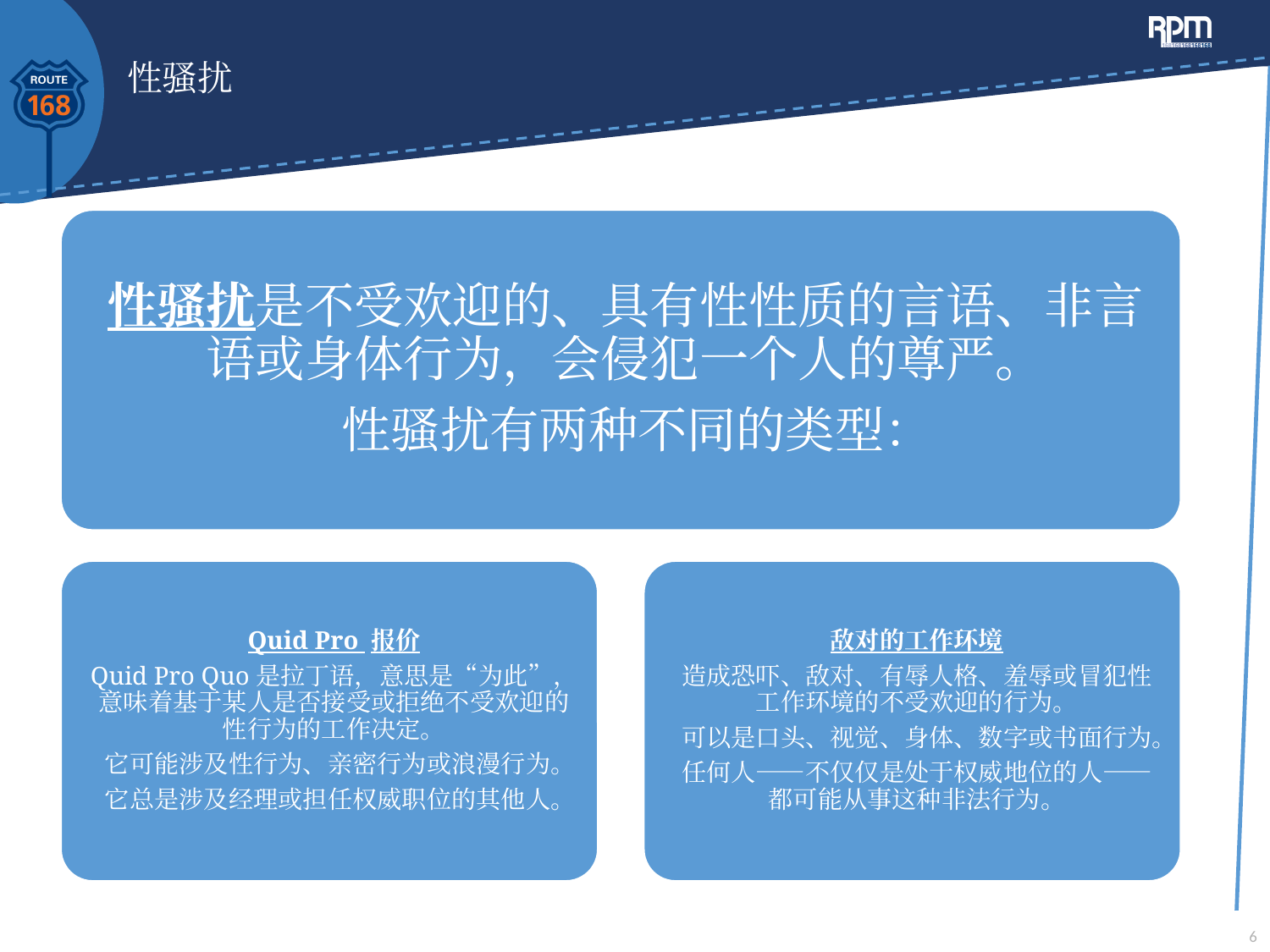

# 性骚扰
性骚扰是不受欢迎的、具有性性质的言语、非言语或身体行为，会侵犯一个人的尊严。
 性骚扰有两种不同的类型：
Quid Pro 报价
Quid Pro Quo是拉丁语，意思是“为此”，意味着基于某人是否接受或拒绝不受欢迎的性行为的工作决定。
 它可能涉及性行为、亲密行为或浪漫行为。
 它总是涉及经理或担任权威职位的其他人。
敌对的工作环境
造成恐吓、敌对、有辱人格、羞辱或冒犯性工作环境的不受欢迎的行为。
可以是口头、视觉、身体、数字或书面行为。
任何人——不仅仅是处于权威地位的人——都可能从事这种非法行为。
6